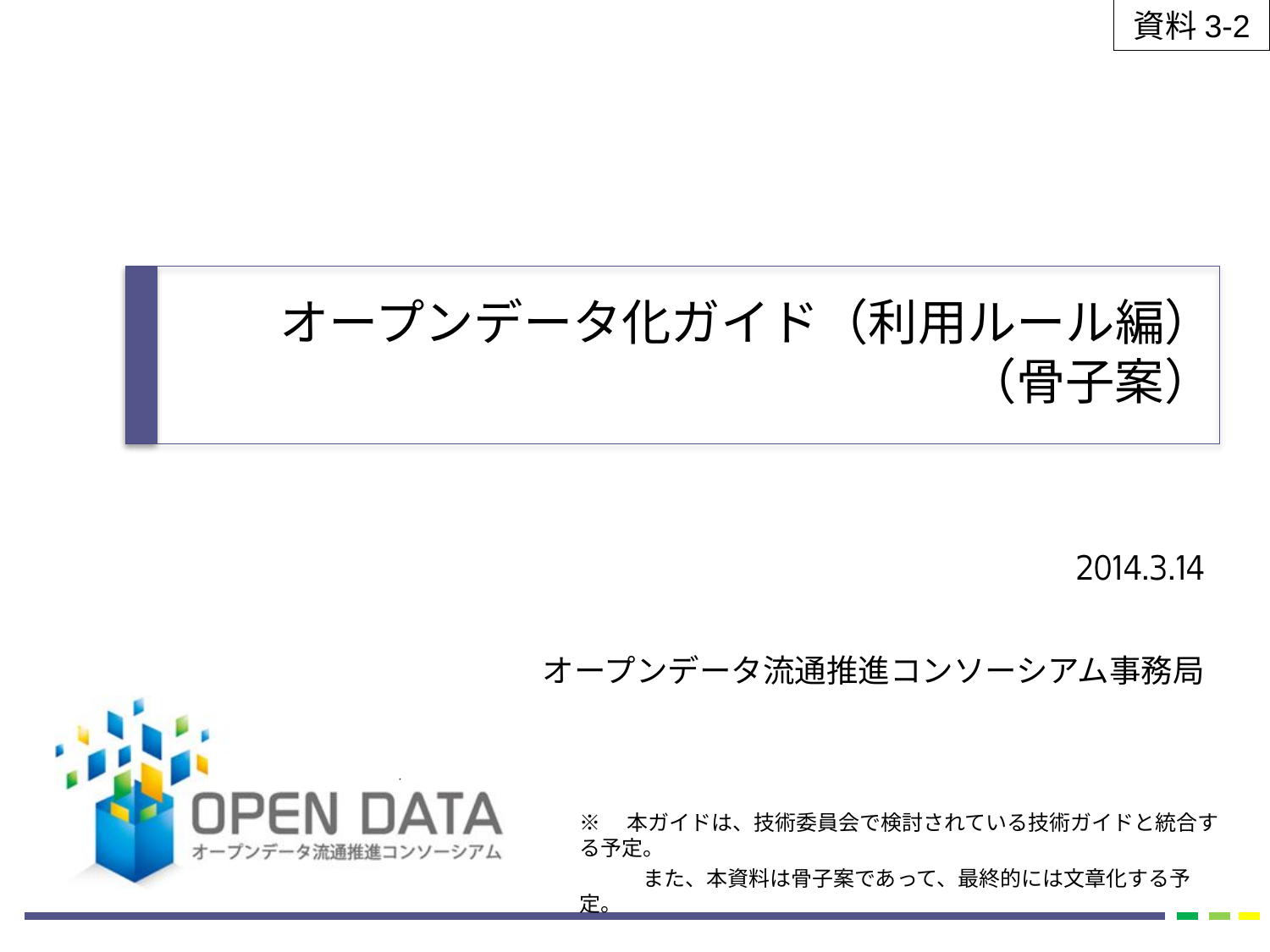

資料3-2
オープンデータ化ガイド（利用ルール編）
（骨子案）
2014.3.14

オープンデータ流通推進コンソーシアム事務局
※　本ガイドは、技術委員会で検討されている技術ガイドと統合する予定。
　　　また、本資料は骨子案であって、最終的には文章化する予定。